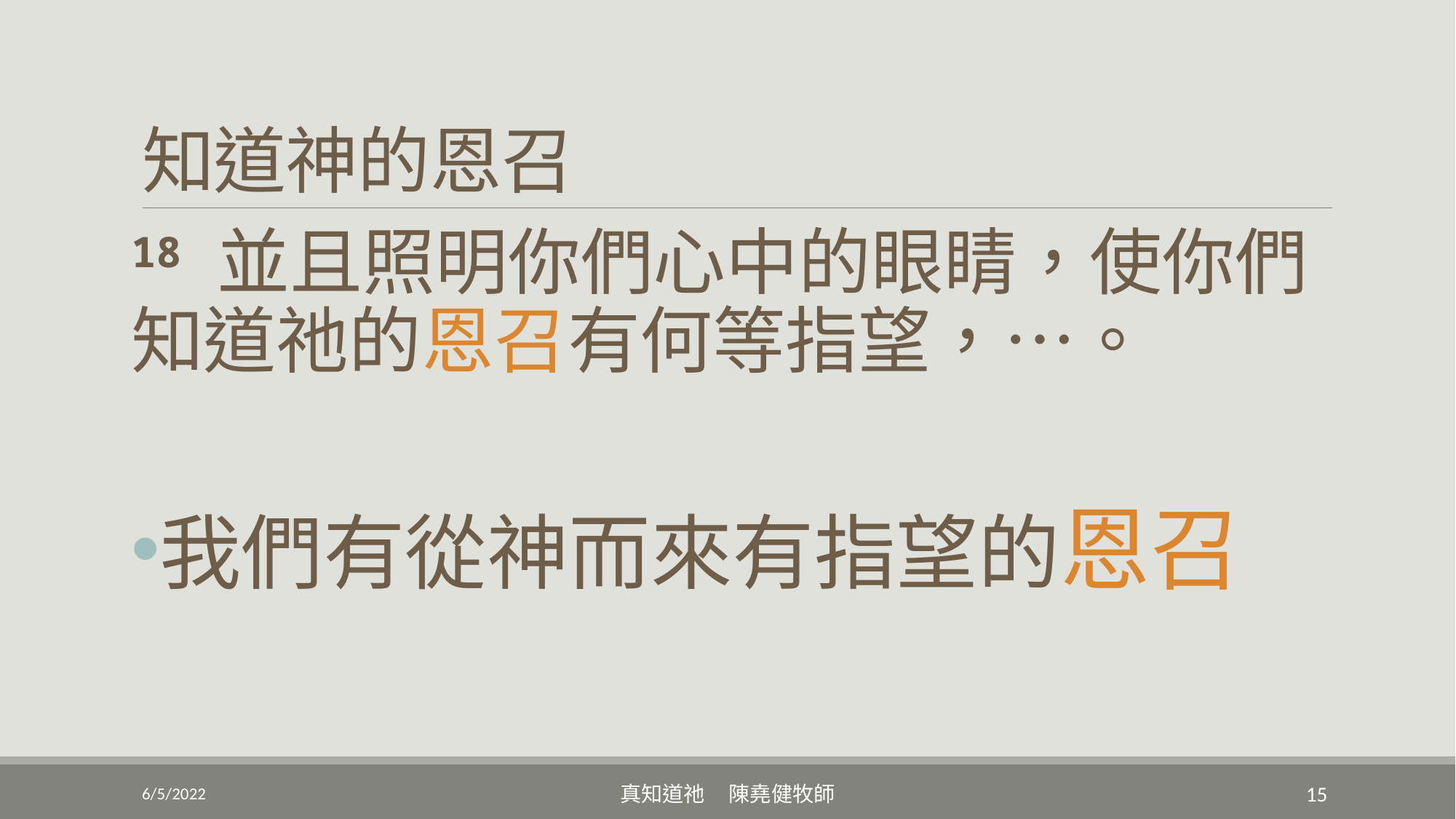

# 知道神的恩召
18 並且照明你們心中的眼睛，使你們知道祂的恩召有何等指望，…。

我們有從神而來有指望的恩召

6/5/2022
真知道祂     陳堯健牧師
15